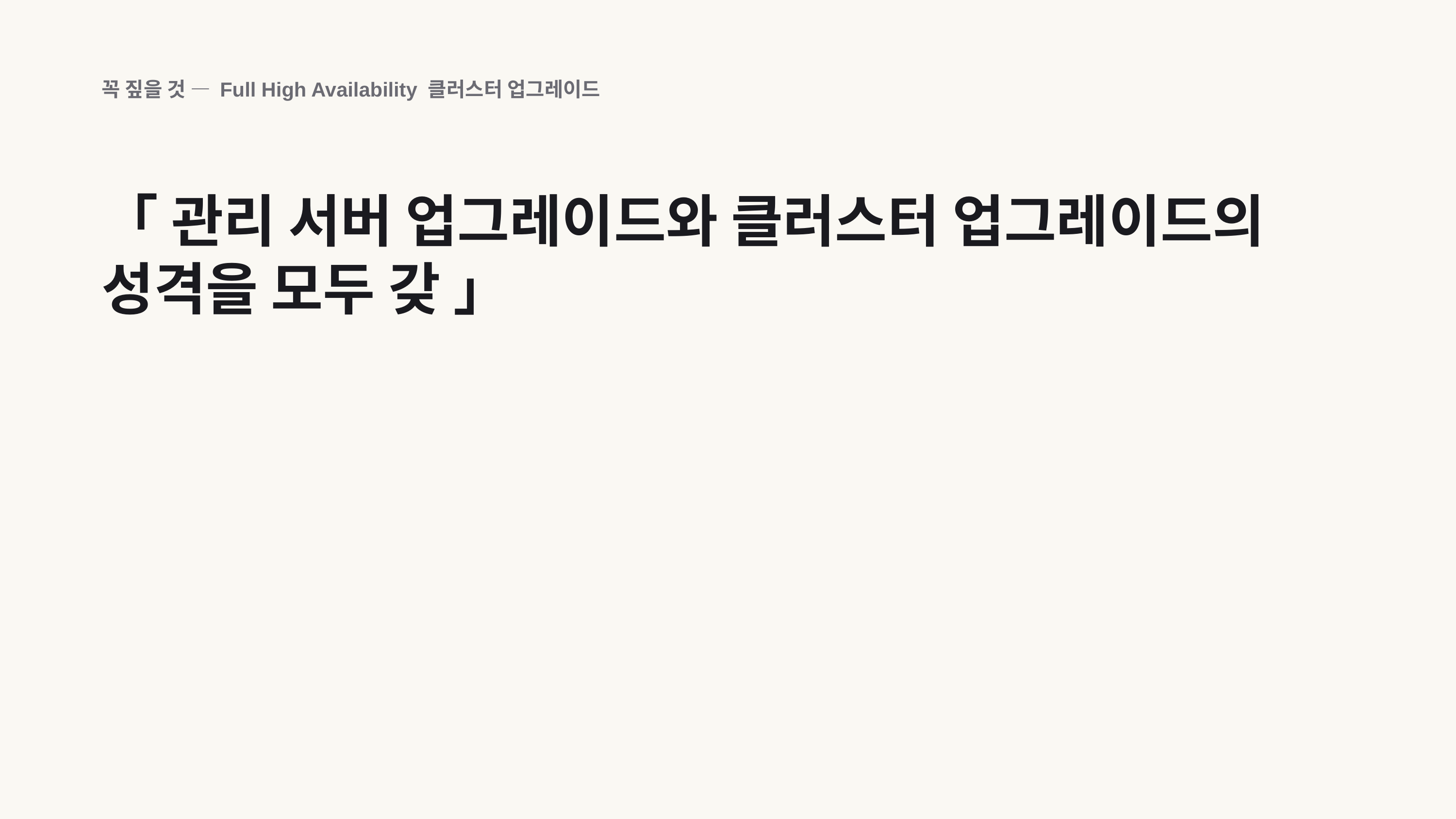

꼭 짚을 것 — Full High Availability 클러스터 업그레이드
「 관리 서버 업그레이드와 클러스터 업그레이드의 성격을 모두 갖 」